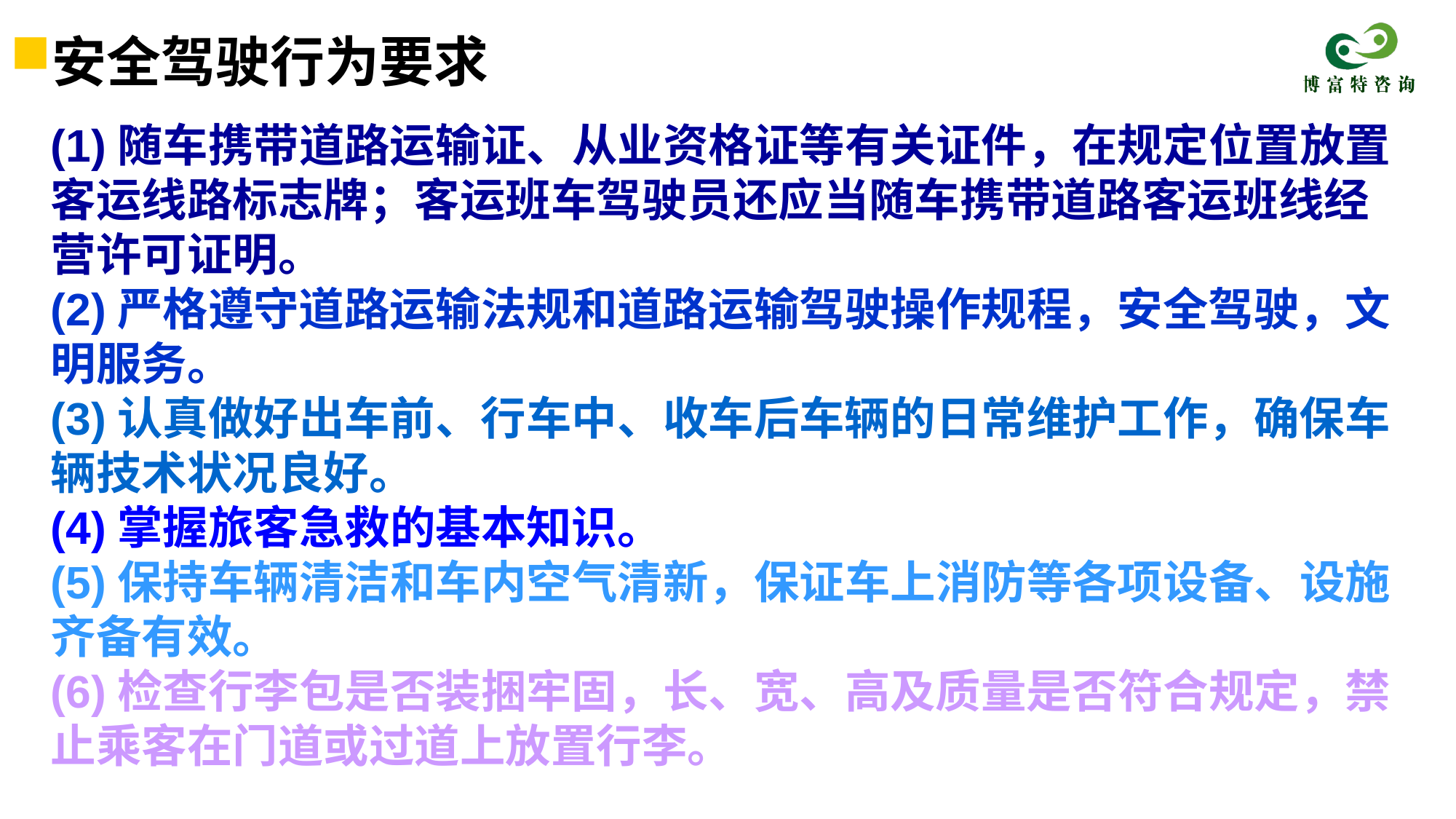

安全驾驶行为要求
(1)随车携带道路运输证、从业资格证等有关证件，在规定位置放置客运线路标志牌；客运班车驾驶员还应当随车携带道路客运班线经营许可证明。
(2)严格遵守道路运输法规和道路运输驾驶操作规程，安全驾驶，文明服务。
(3)认真做好出车前、行车中、收车后车辆的日常维护工作，确保车辆技术状况良好。
(4)掌握旅客急救的基本知识。
(5)保持车辆清洁和车内空气清新，保证车上消防等各项设备、设施齐备有效。
(6)检查行李包是否装捆牢固，长、宽、高及质量是否符合规定，禁止乘客在门道或过道上放置行李。